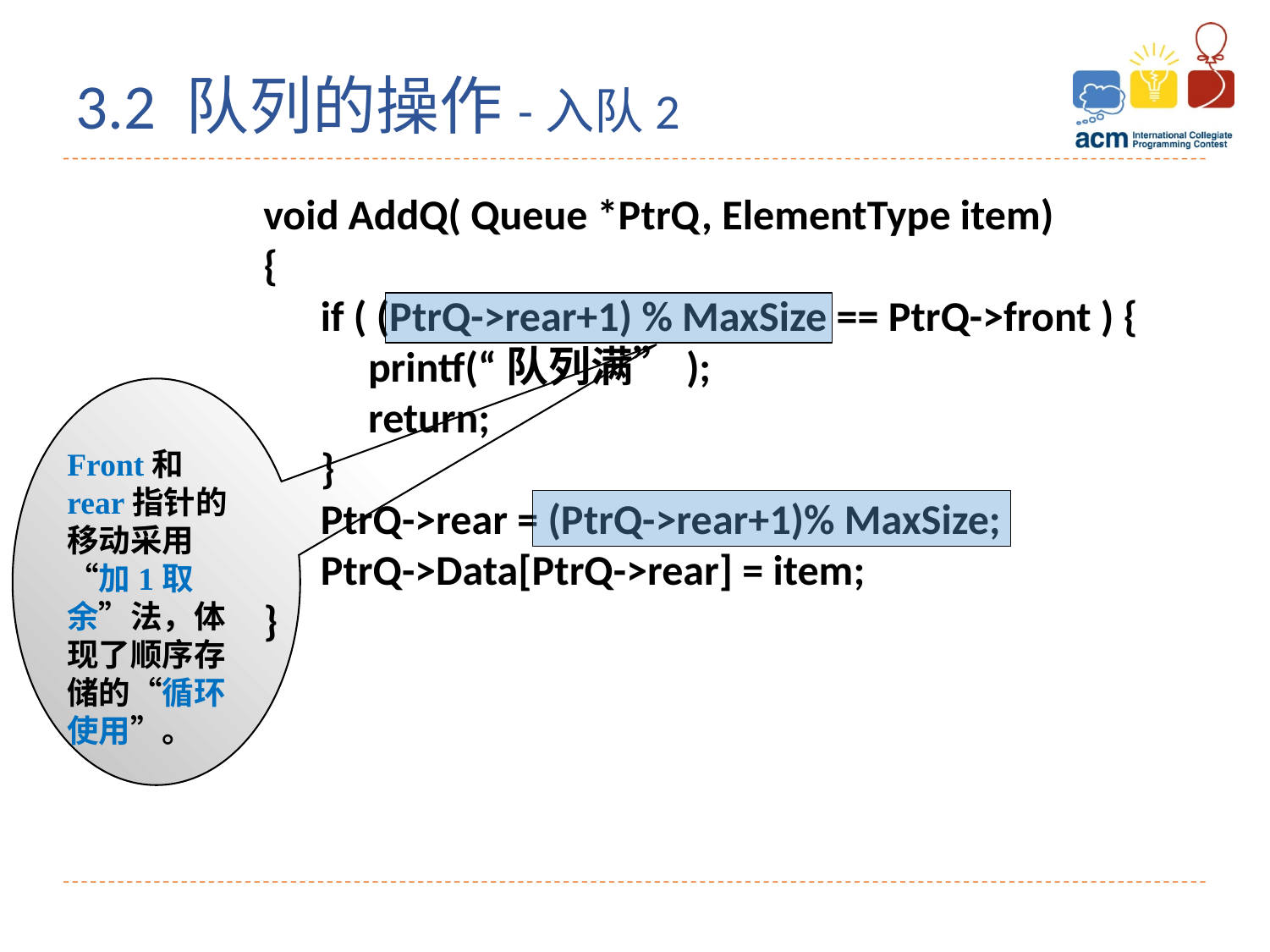

3.2 队列的操作-入队2
void AddQ( Queue *PtrQ, ElementType item)
{
      if ( (PtrQ->rear+1) % MaxSize == PtrQ->front ) {
           printf(“队列满”);
           return;
      }
      PtrQ->rear = (PtrQ->rear+1)% MaxSize;
      PtrQ->Data[PtrQ->rear] = item;
}

Front和rear指针的移动采用“加1取余”法，体现了顺序存储的“循环使用”。

21/23